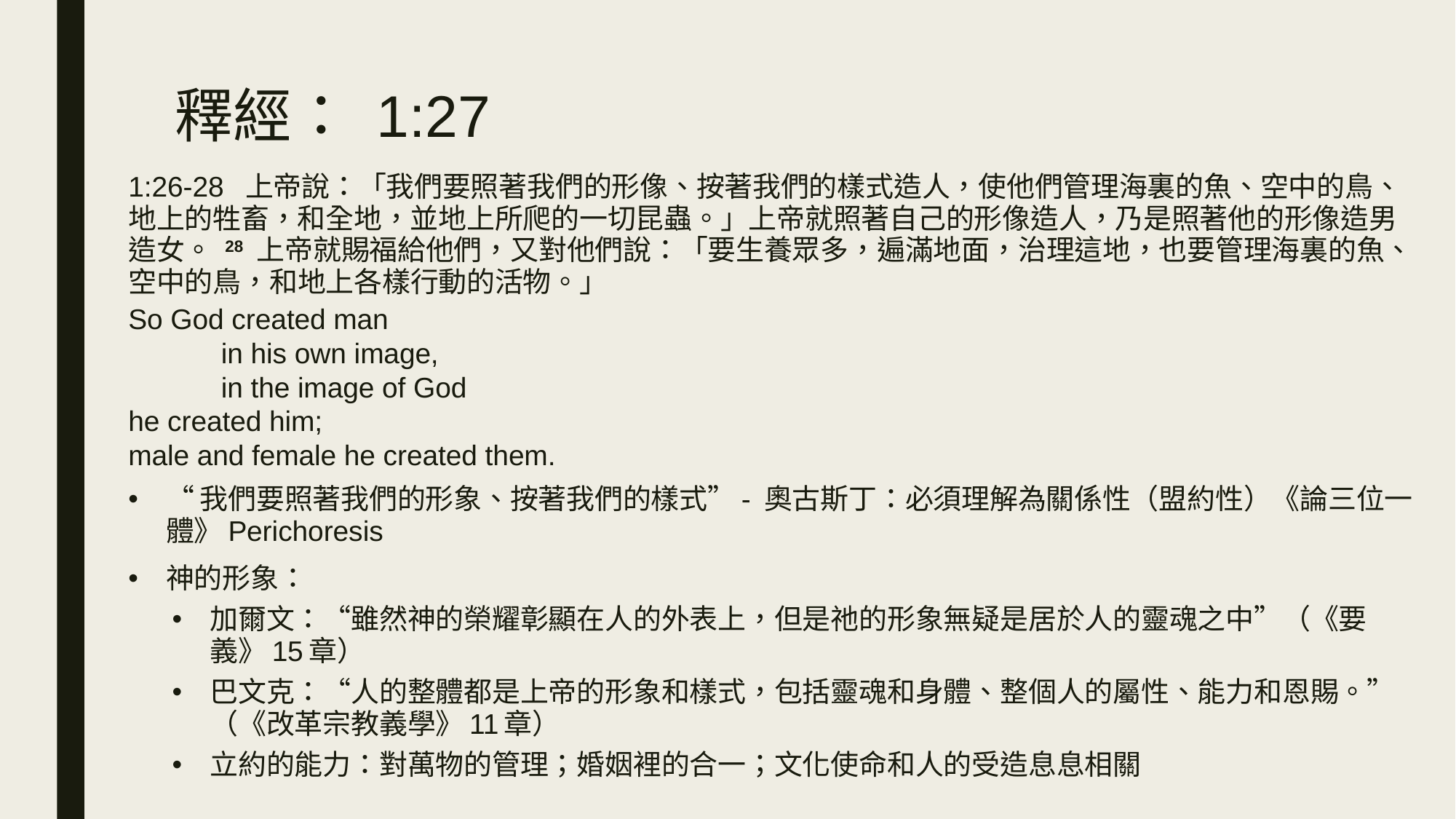

# 釋經： 1:27
1:26-28  上帝說：「我們要照著我們的形像、按著我們的樣式造人，使他們管理海裏的魚、空中的鳥、地上的牲畜，和全地，並地上所爬的一切昆蟲。」上帝就照著自己的形像造人，乃是照著他的形像造男造女。 28 上帝就賜福給他們，又對他們說：「要生養眾多，遍滿地面，治理這地，也要管理海裏的魚、空中的鳥，和地上各樣行動的活物。」
So God created man
	in his own image,
	in the image of God
he created him;
male and female he created them.
“我們要照著我們的形象、按著我們的樣式”- 奧古斯丁：必須理解為關係性（盟約性）《論三位一體》Perichoresis
神的形象：
加爾文：“雖然神的榮耀彰顯在人的外表上，但是祂的形象無疑是居於人的靈魂之中”（《要義》15章）
巴文克：“人的整體都是上帝的形象和樣式，包括靈魂和身體、整個人的屬性、能力和恩賜。”（《改革宗教義學》11章）
立約的能力：對萬物的管理；婚姻裡的合一；文化使命和人的受造息息相關